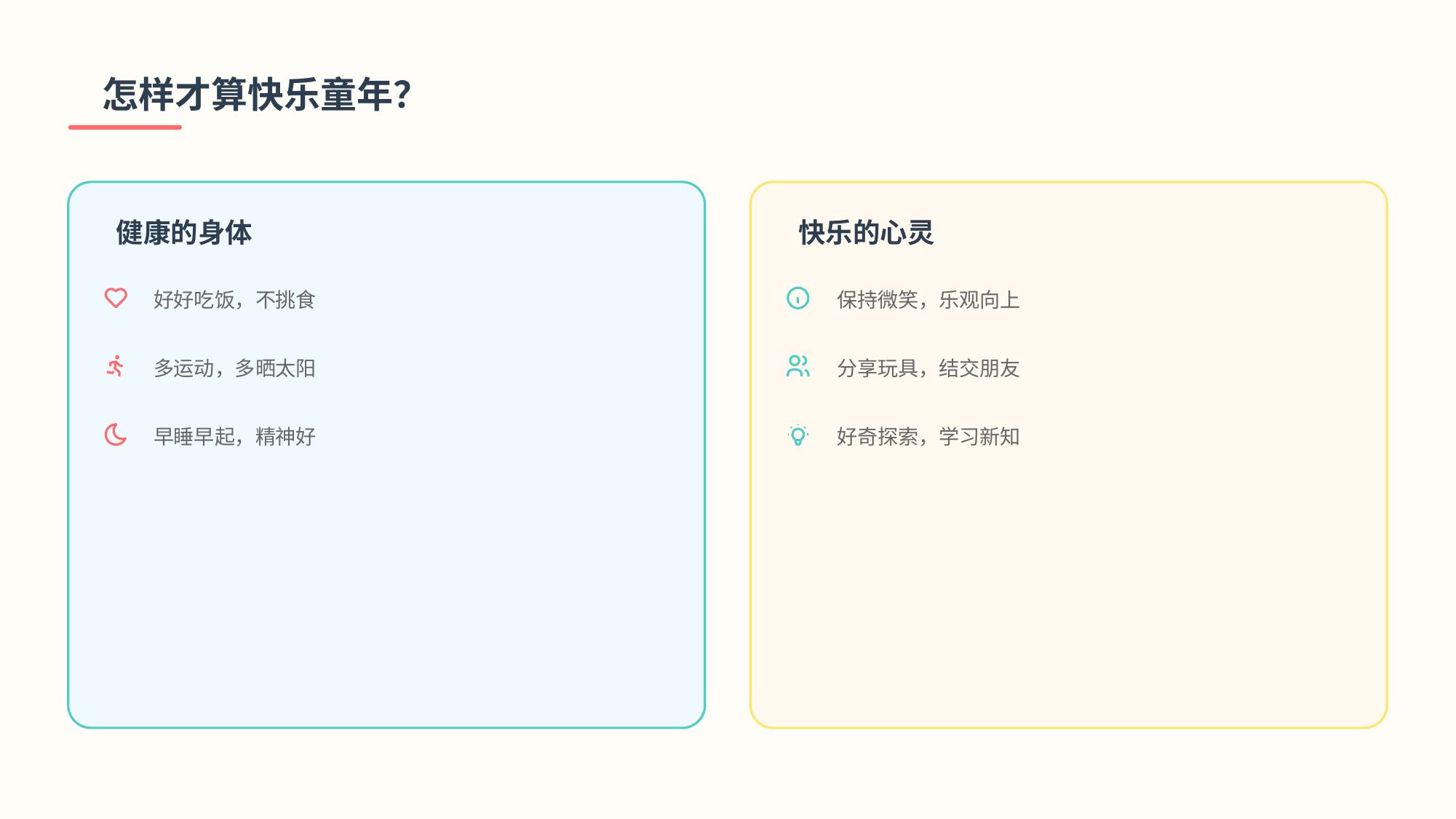

怎样才算快乐童年？

健康的身体
好好吃饭，不挑食

多运动，多晒太阳

早睡早起，精神好

快乐的心灵
保持微笑，乐观向上

分享玩具，结交朋友

好奇探索，学习新知